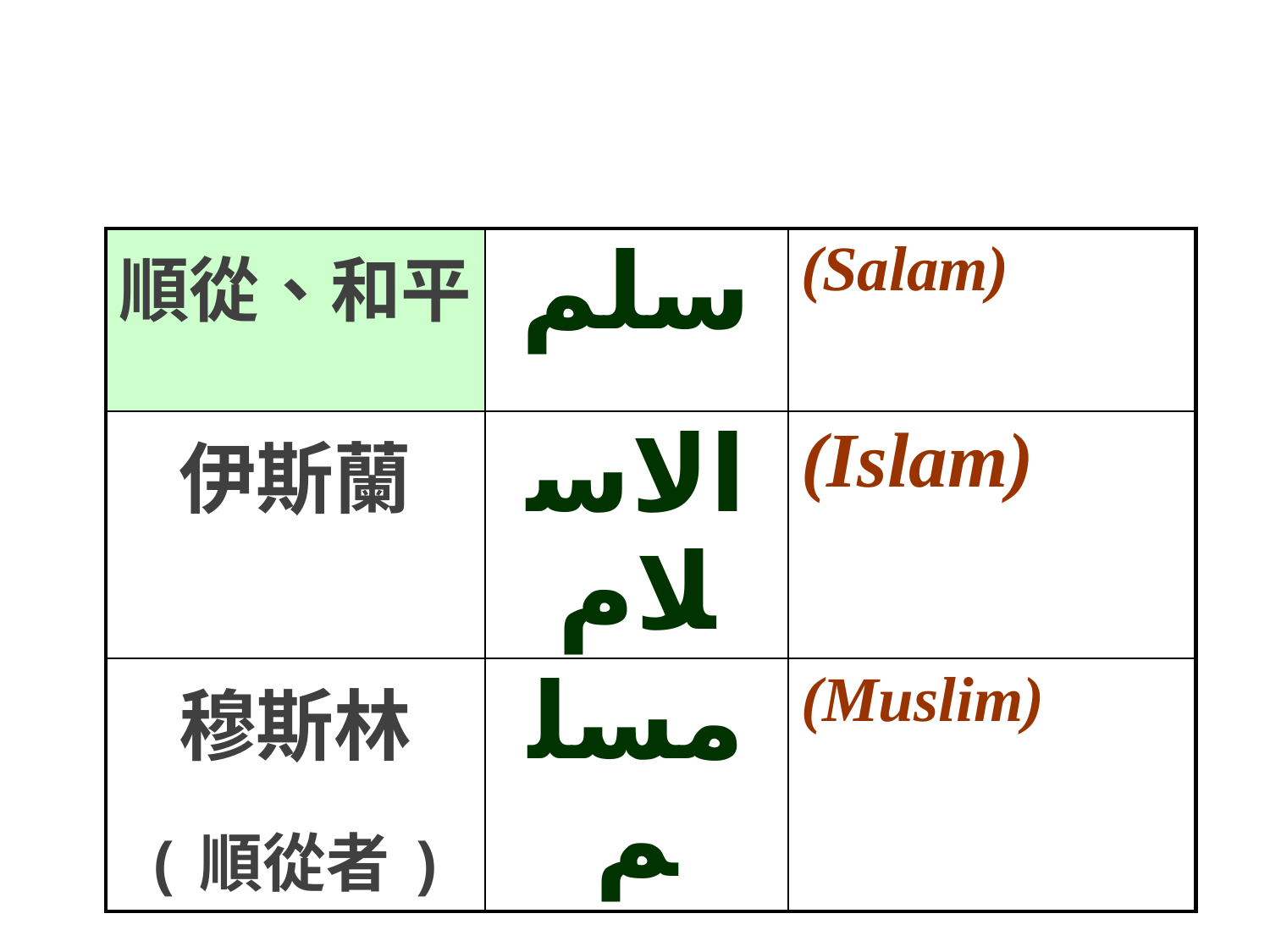

| 順從、和平 | سلم | (Salam) |
| --- | --- | --- |
| 伊斯蘭 | الاسلام | (Islam) |
| 穆斯林 (順從者) | مسلم | (Muslim) |